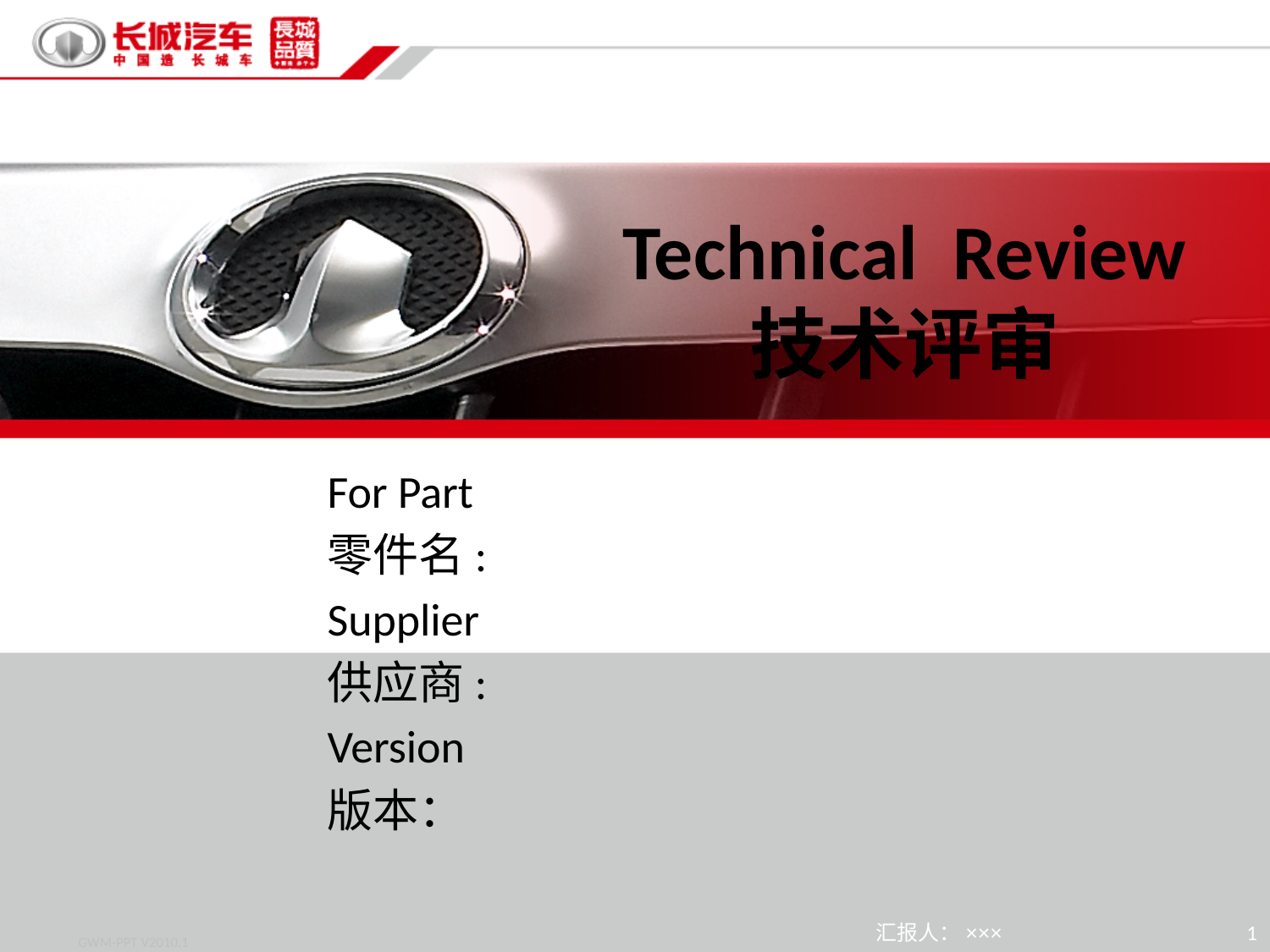

Technical  Review
技术评审
For Part
零件名:
Supplier
供应商:
Version
版本：
汇报人：×××
1